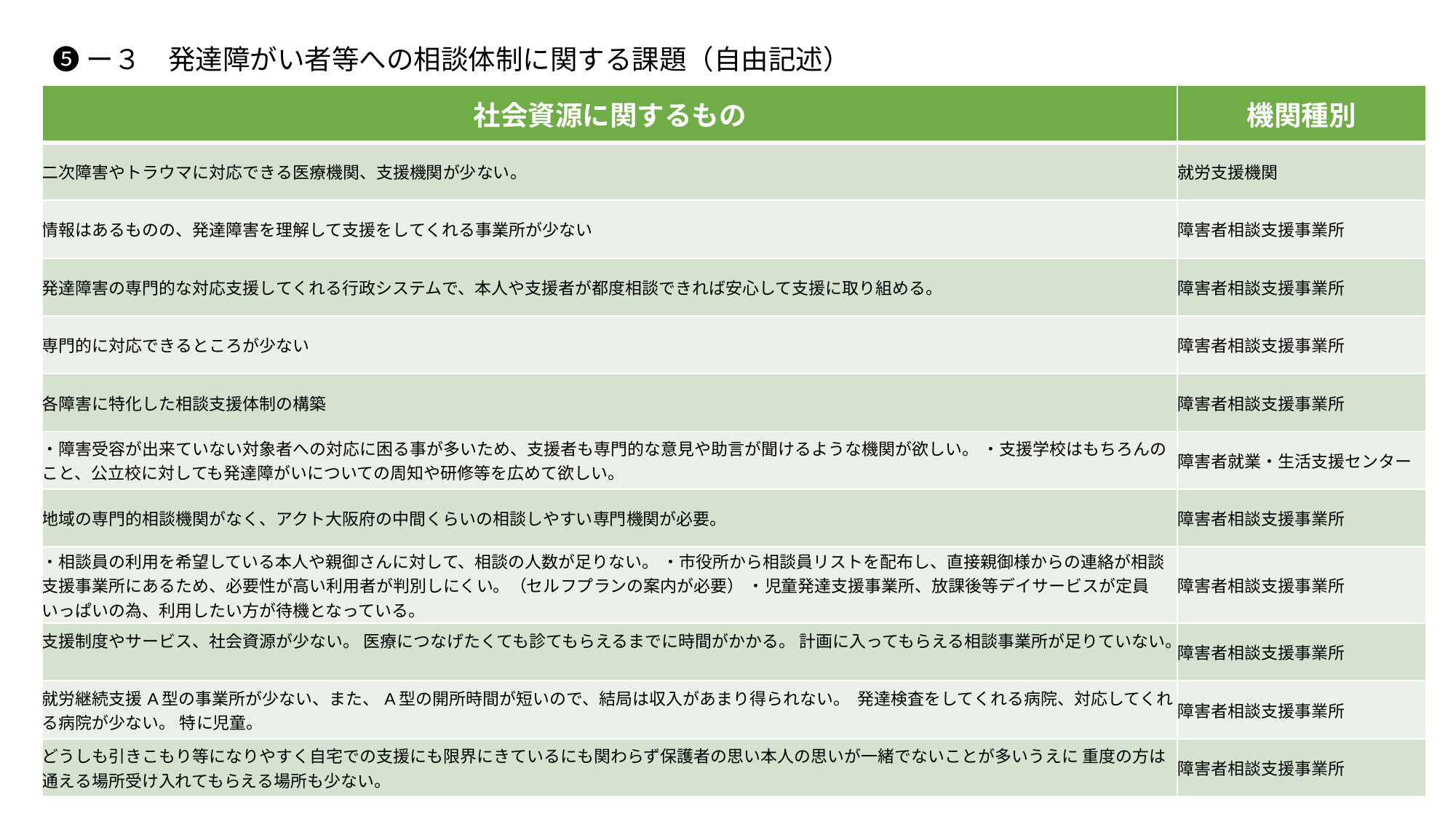

❺ー３　発達障がい者等への相談体制に関する課題（自由記述）
| 社会資源に関するもの | 機関種別 |
| --- | --- |
| 二次障害やトラウマに対応できる医療機関、支援機関が少ない。 | 就労支援機関 |
| 情報はあるものの、発達障害を理解して支援をしてくれる事業所が少ない | 障害者相談支援事業所 |
| 発達障害の専門的な対応支援してくれる行政システムで、本人や支援者が都度相談できれば安心して支援に取り組める。 | 障害者相談支援事業所 |
| 専門的に対応できるところが少ない | 障害者相談支援事業所 |
| 各障害に特化した相談支援体制の構築 | 障害者相談支援事業所 |
| ・障害受容が出来ていない対象者への対応に困る事が多いため、支援者も専門的な意見や助言が聞けるような機関が欲しい。 ・支援学校はもちろんのこと、公立校に対しても発達障がいについての周知や研修等を広めて欲しい。 | 障害者就業・生活支援センター |
| 地域の専門的相談機関がなく、アクト大阪府の中間くらいの相談しやすい専門機関が必要。 | 障害者相談支援事業所 |
| ・相談員の利用を希望している本人や親御さんに対して、相談の人数が足りない。 ・市役所から相談員リストを配布し、直接親御様からの連絡が相談支援事業所にあるため、必要性が高い利用者が判別しにくい。（セルフプランの案内が必要） ・児童発達支援事業所、放課後等デイサービスが定員いっぱいの為、利用したい方が待機となっている。 | 障害者相談支援事業所 |
| 支援制度やサービス、社会資源が少ない。 医療につなげたくても診てもらえるまでに時間がかかる。 計画に入ってもらえる相談事業所が足りていない。 | 障害者相談支援事業所 |
| 就労継続支援A型の事業所が少ない、また、A型の開所時間が短いので、結局は収入があまり得られない。 発達検査をしてくれる病院、対応してくれる病院が少ない。 特に児童。 | 障害者相談支援事業所 |
| どうしも引きこもり等になりやすく自宅での支援にも限界にきているにも関わらず保護者の思い本人の思いが一緒でないことが多いうえに 重度の方は通える場所受け入れてもらえる場所も少ない。 | 障害者相談支援事業所 |
2